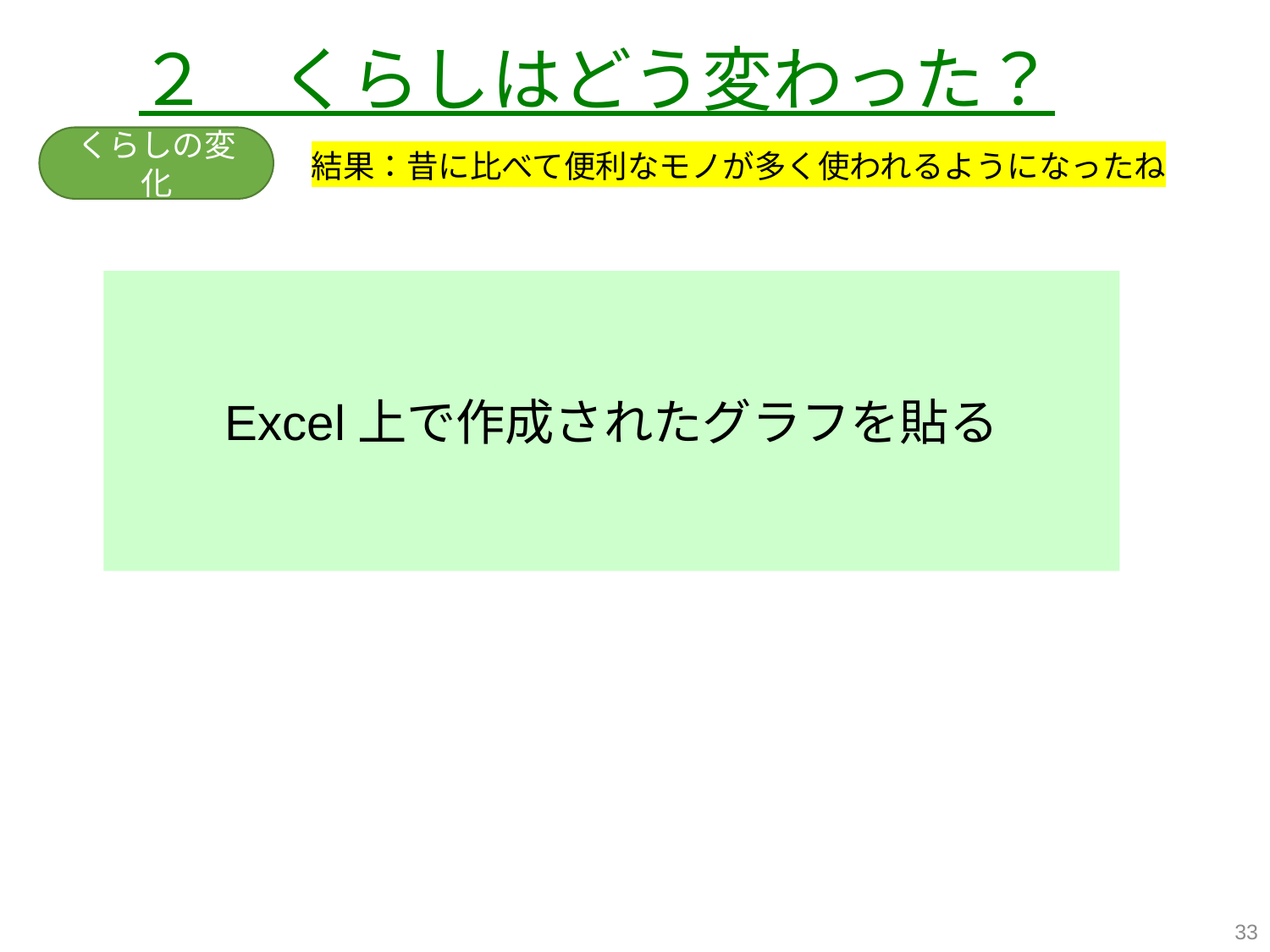

２　くらしはどう変わった？
くらしの変化
結果：昔に比べて便利なモノが多く使われるようになったね

Excel上で作成されたグラフを貼る

33